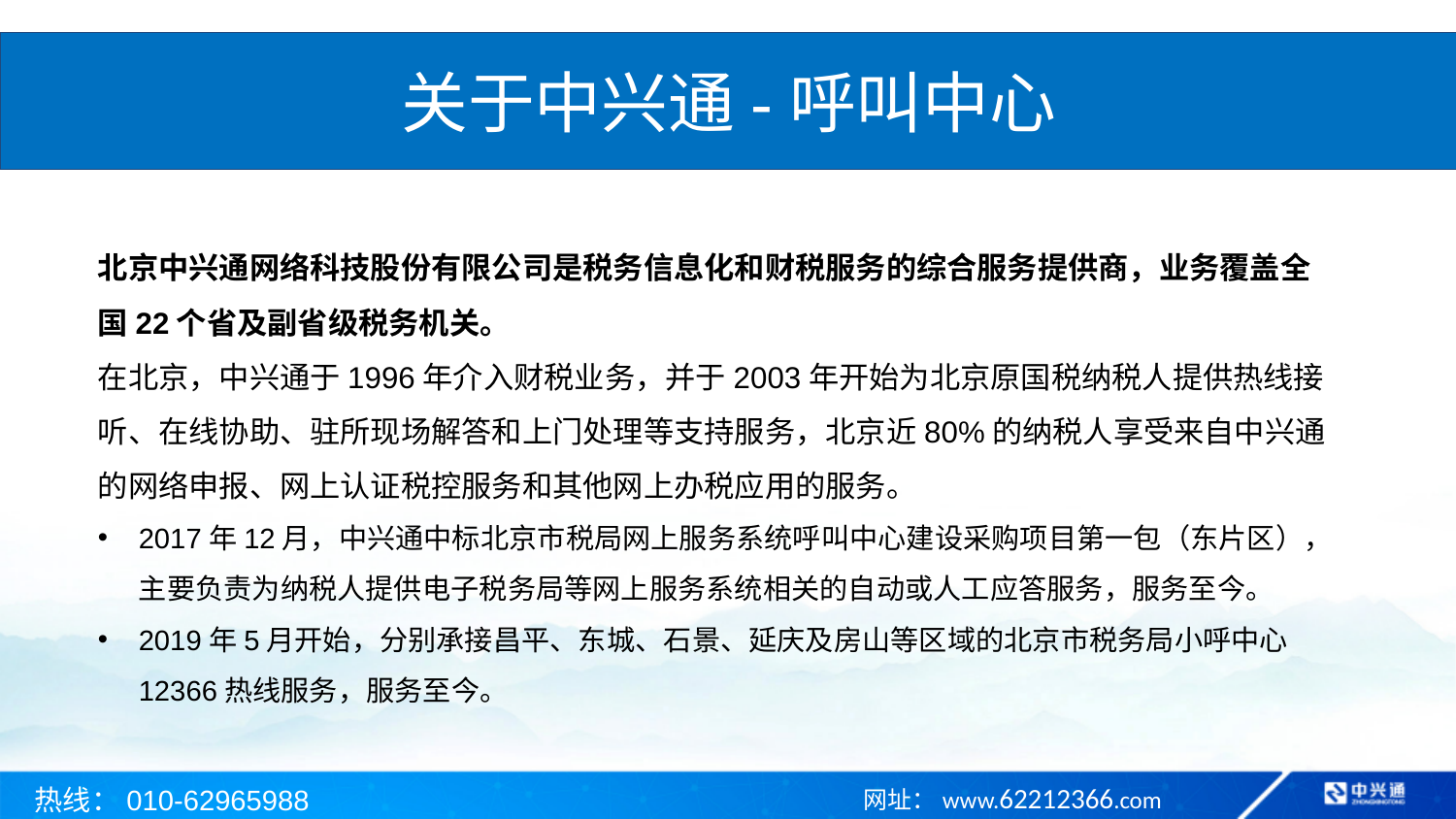

关于中兴通-呼叫中心
关于中兴通
北京中兴通网络科技股份有限公司是税务信息化和财税服务的综合服务提供商，业务覆盖全国22个省及副省级税务机关。
在北京，中兴通于1996年介入财税业务，并于2003年开始为北京原国税纳税人提供热线接听、在线协助、驻所现场解答和上门处理等支持服务，北京近80%的纳税人享受来自中兴通的网络申报、网上认证税控服务和其他网上办税应用的服务。
2017年12月，中兴通中标北京市税局网上服务系统呼叫中心建设采购项目第一包（东片区），主要负责为纳税人提供电子税务局等网上服务系统相关的自动或人工应答服务，服务至今。
2019年5月开始，分别承接昌平、东城、石景、延庆及房山等区域的北京市税务局小呼中心12366热线服务，服务至今。
网址：www.62212366.com
热线：010-62965988